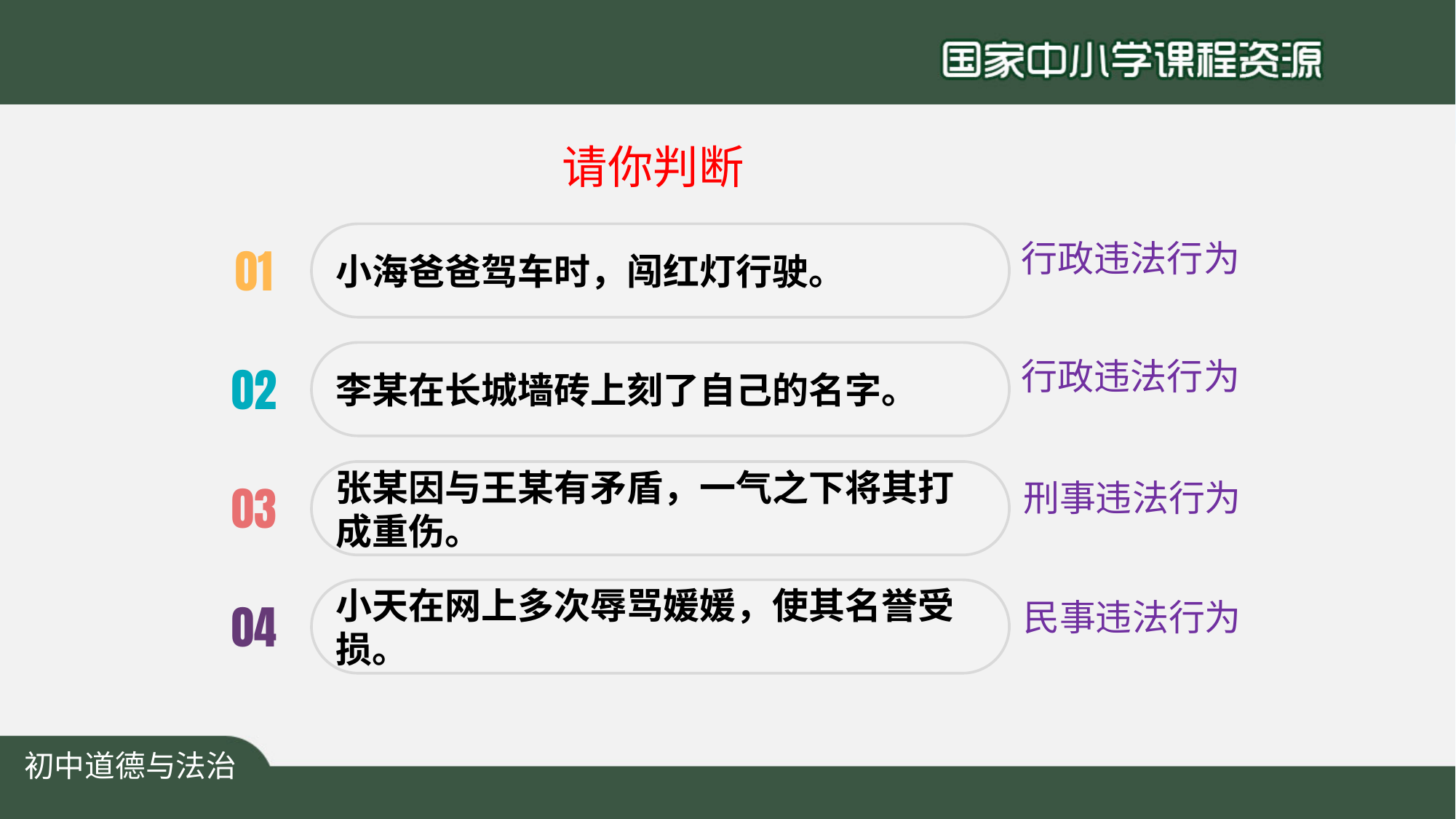

请你判断
小海爸爸驾车时，闯红灯行驶。
行政违法行为

01
李某在长城墙砖上刻了自己的名字。
行政违法行为
02
张某因与王某有矛盾，一气之下将其打成重伤。
刑事违法行为
03
小天在网上多次辱骂媛媛，使其名誉受损。
民事违法行为
04